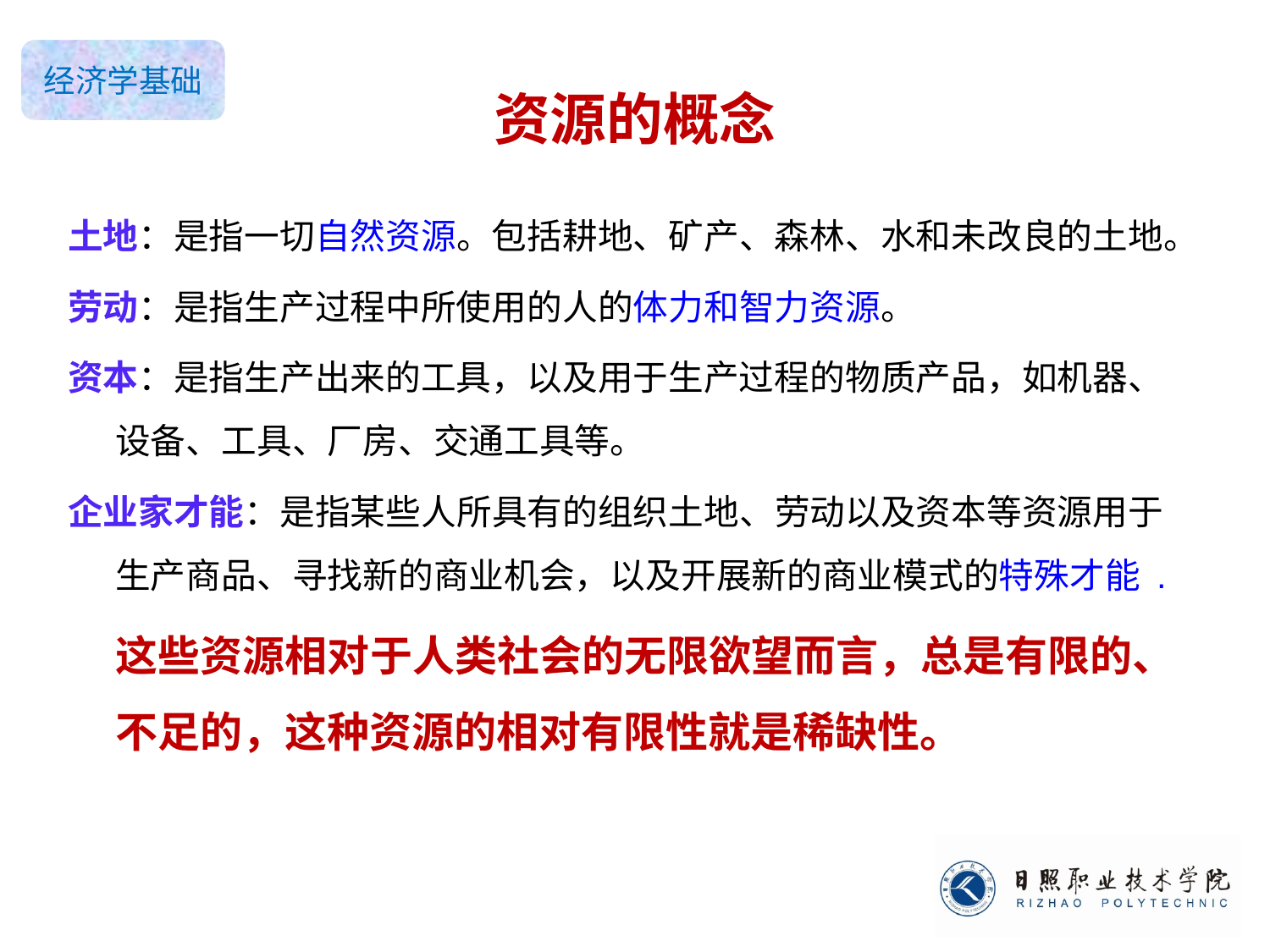

# 资源的概念
土地：是指一切自然资源。包括耕地、矿产、森林、水和未改良的土地。
劳动：是指生产过程中所使用的人的体力和智力资源。
资本：是指生产出来的工具，以及用于生产过程的物质产品，如机器、设备、工具、厂房、交通工具等。
企业家才能：是指某些人所具有的组织土地、劳动以及资本等资源用于生产商品、寻找新的商业机会，以及开展新的商业模式的特殊才能 .
    这些资源相对于人类社会的无限欲望而言，总是有限的、不足的，这种资源的相对有限性就是稀缺性。